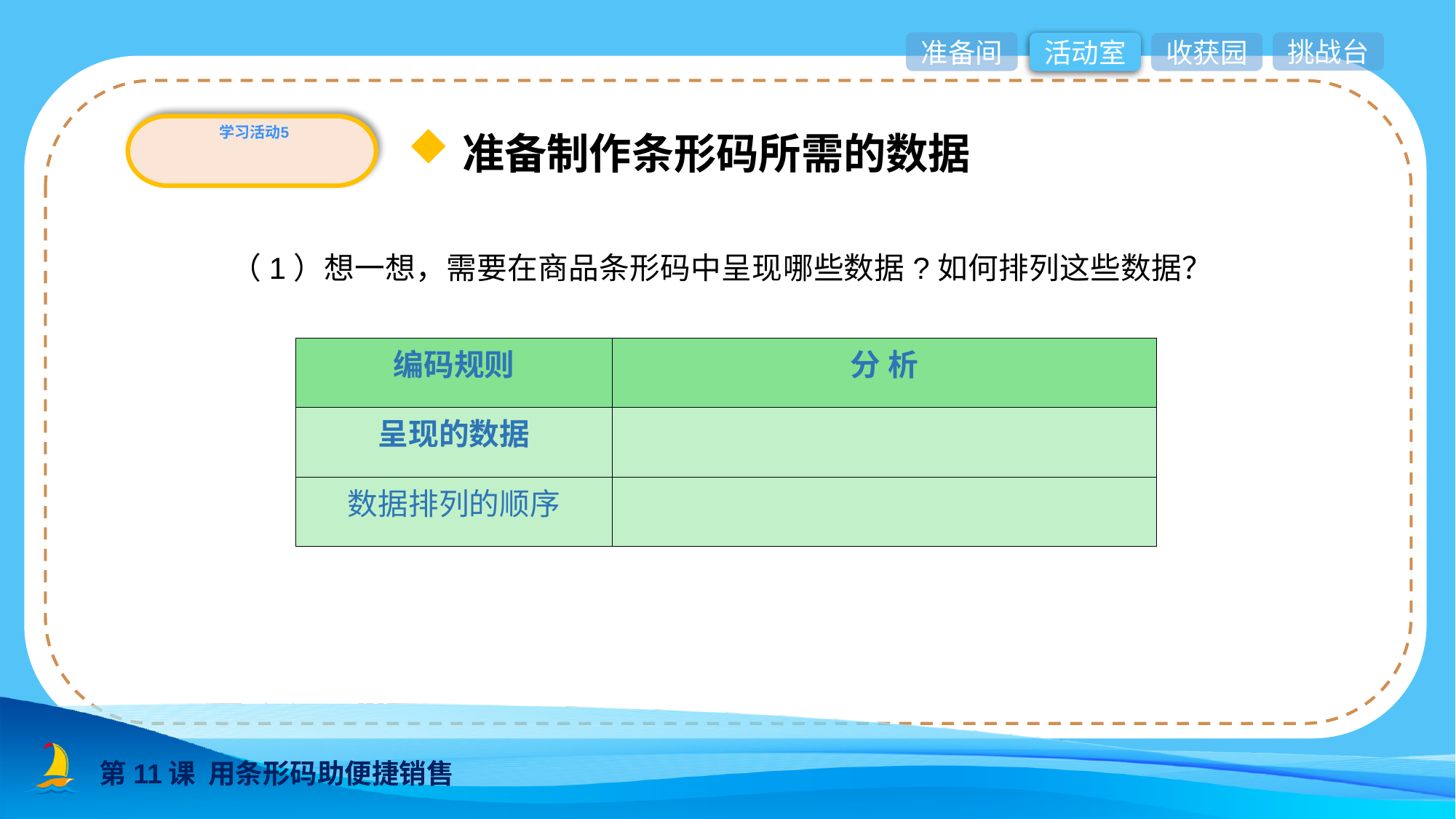

准备间
挑战台
活动室
收获园

学习活动5
准备制作条形码所需的数据

（1）想一想，需要在商品条形码中呈现哪些数据?如何排列这些数据？
| 编码规则 | 分 析 |
| --- | --- |
| 呈现的数据 |  |
| 数据排列的顺序 |  |